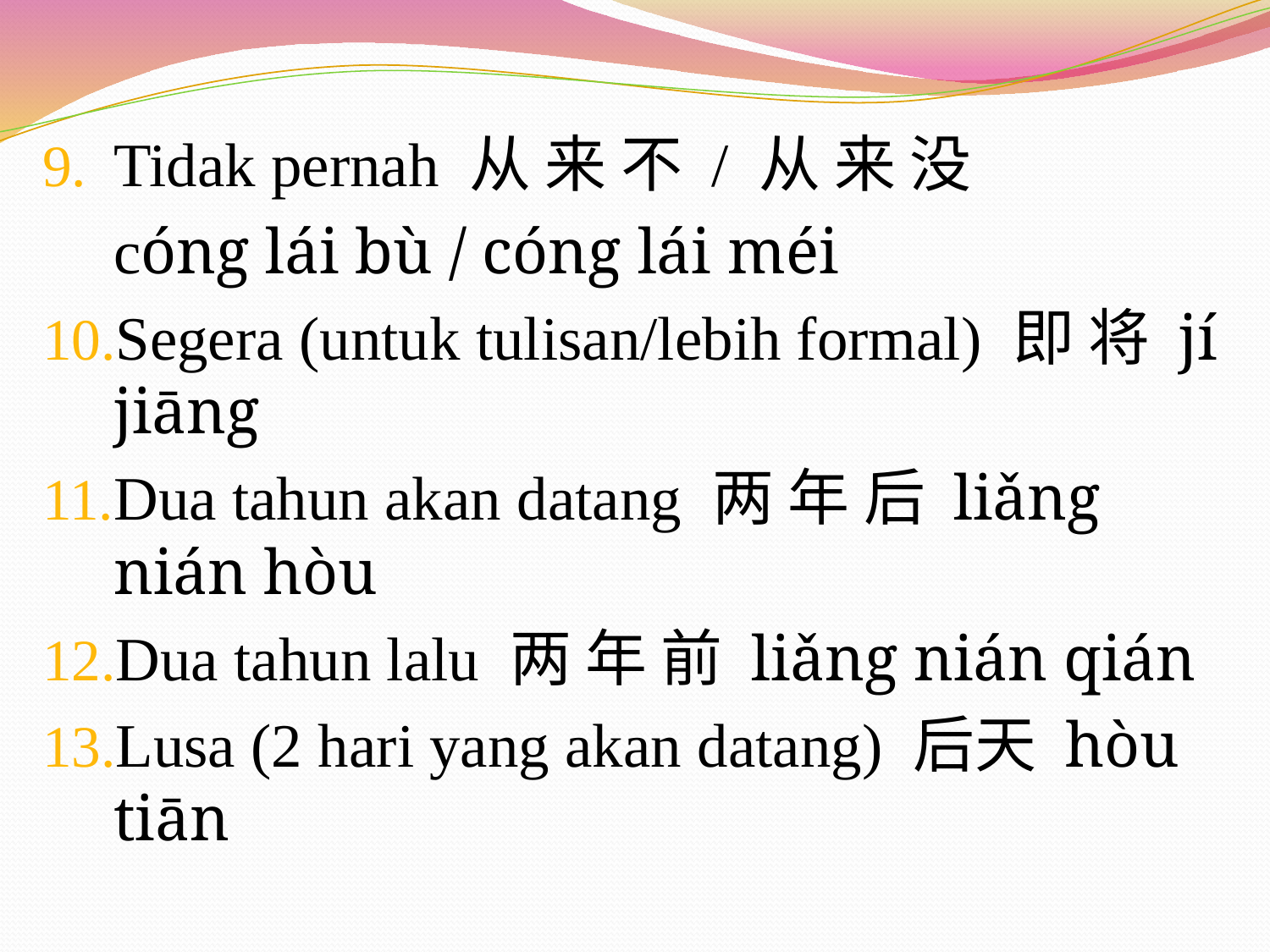

Tidak pernah 从 来 不 / 从 来 没
	cóng lái bù / cóng lái méi
Segera (untuk tulisan/lebih formal) 即 将 jí jiāng
Dua tahun akan datang 两 年 后 liǎng nián hòu
Dua tahun lalu 两 年 前 liǎng nián qián
Lusa (2 hari yang akan datang) 后天 hòu tiān